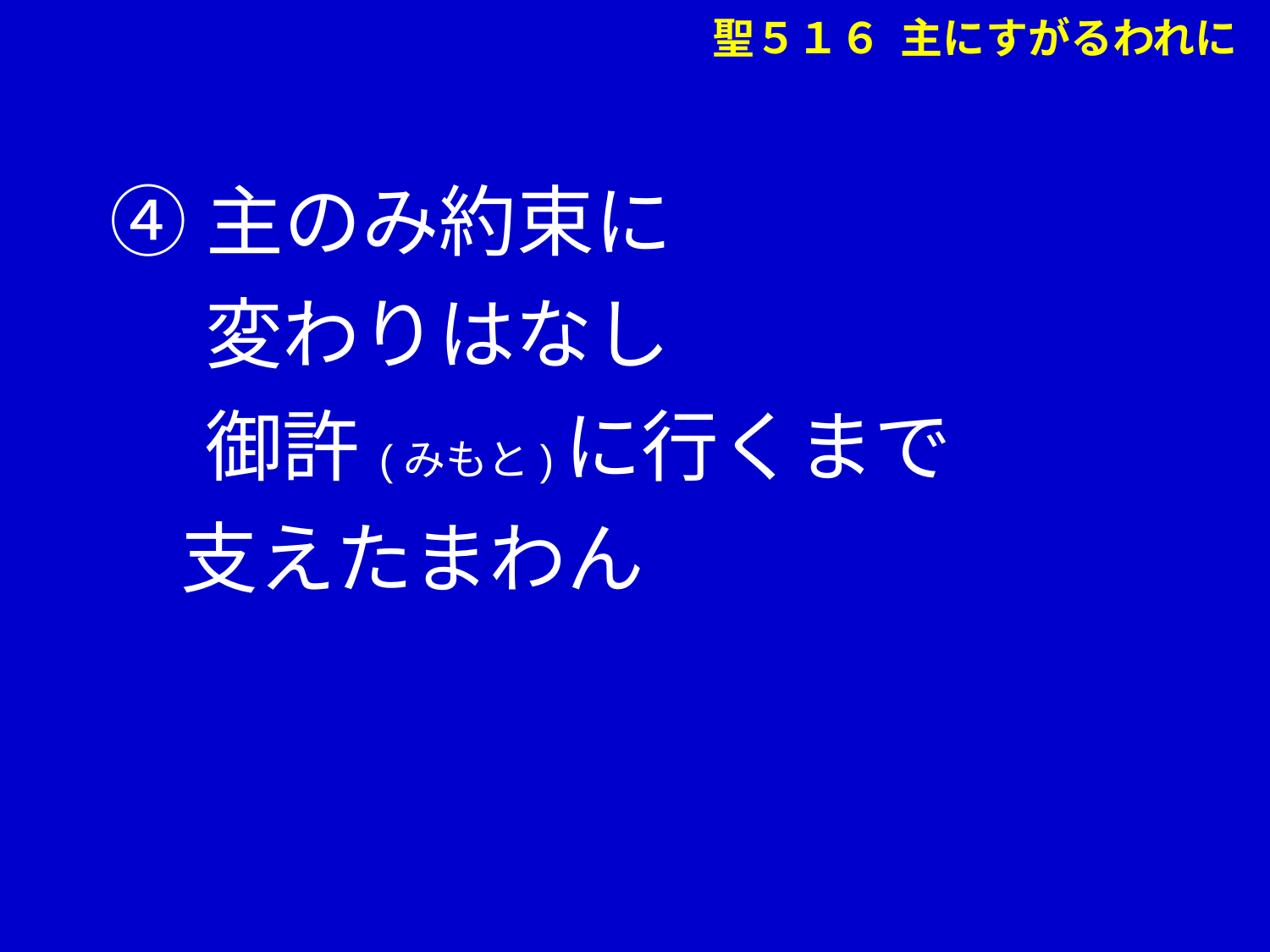

聖５１６  主にすがるわれに
④主のみ約束に
　 変わりはなし
　 御許(みもと)に行くまで
   支えたまわん